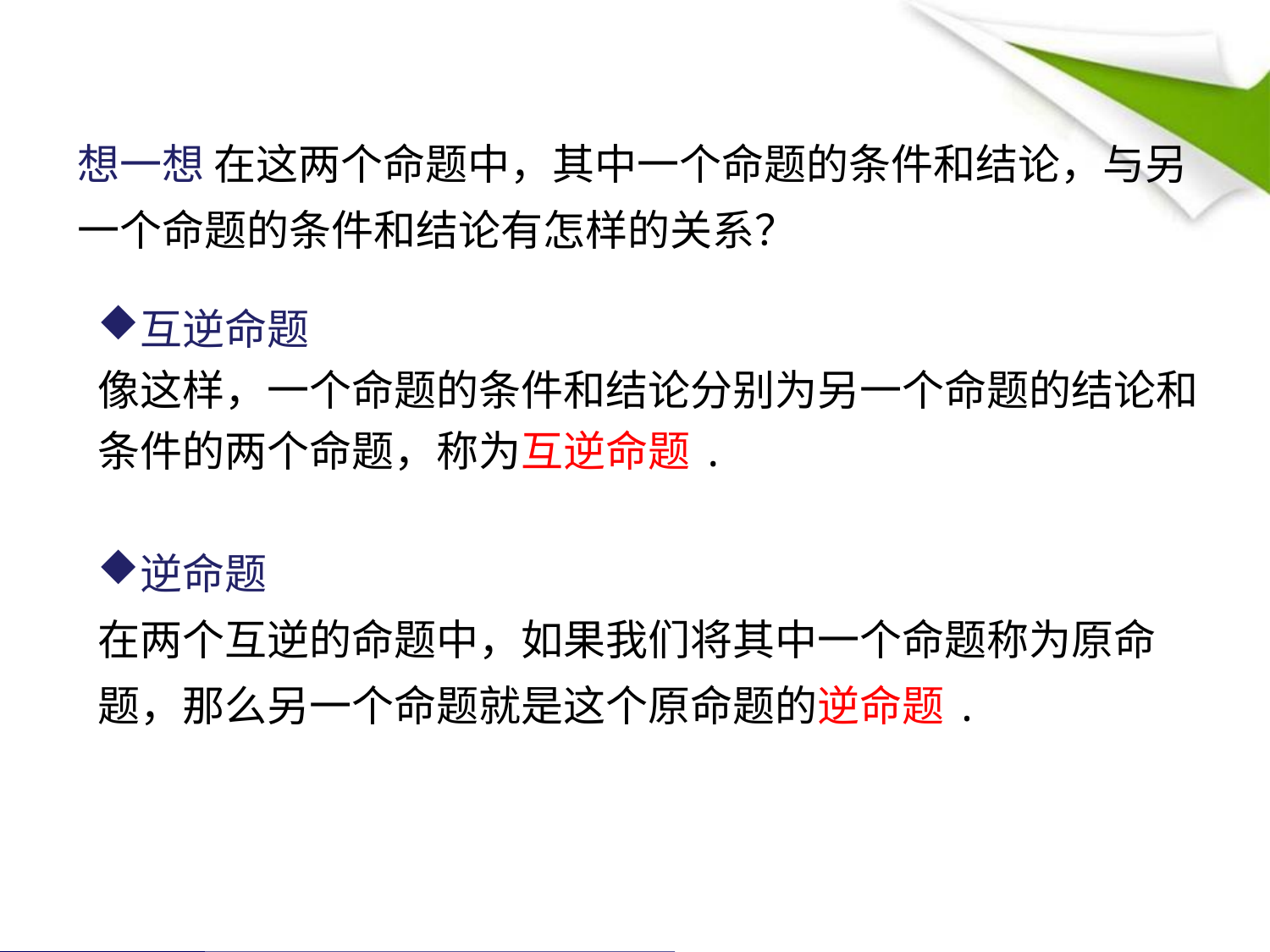

想一想 在这两个命题中，其中一个命题的条件和结论，与另一个命题的条件和结论有怎样的关系？
互逆命题
像这样，一个命题的条件和结论分别为另一个命题的结论和条件的两个命题，称为互逆命题.
逆命题
在两个互逆的命题中，如果我们将其中一个命题称为原命题，那么另一个命题就是这个原命题的逆命题.